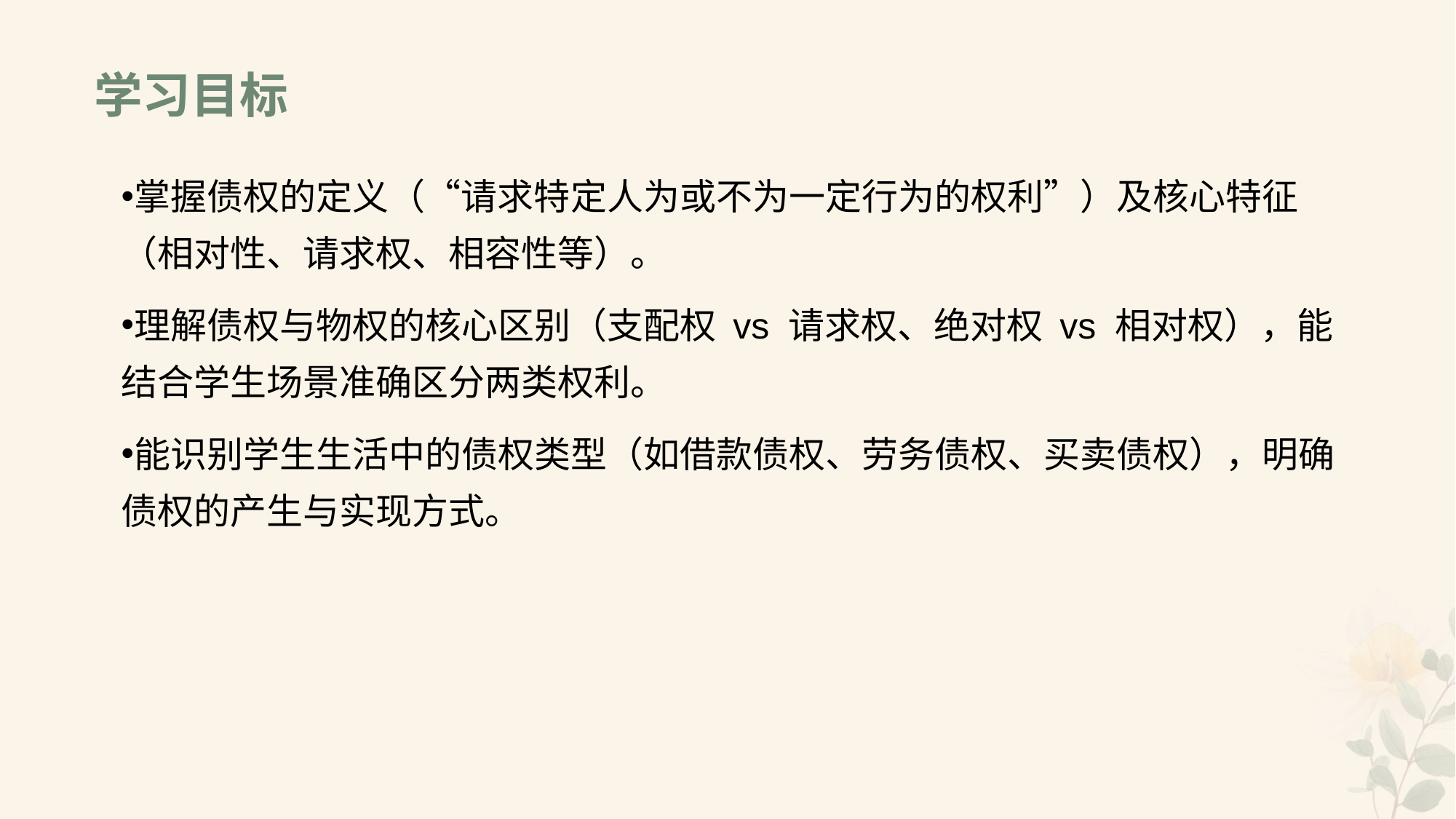

# 学习目标
掌握债权的定义（“请求特定人为或不为一定行为的权利”）及核心特征（相对性、请求权、相容性等）。
理解债权与物权的核心区别（支配权 vs 请求权、绝对权 vs 相对权），能结合学生场景准确区分两类权利。
能识别学生生活中的债权类型（如借款债权、劳务债权、买卖债权），明确债权的产生与实现方式。